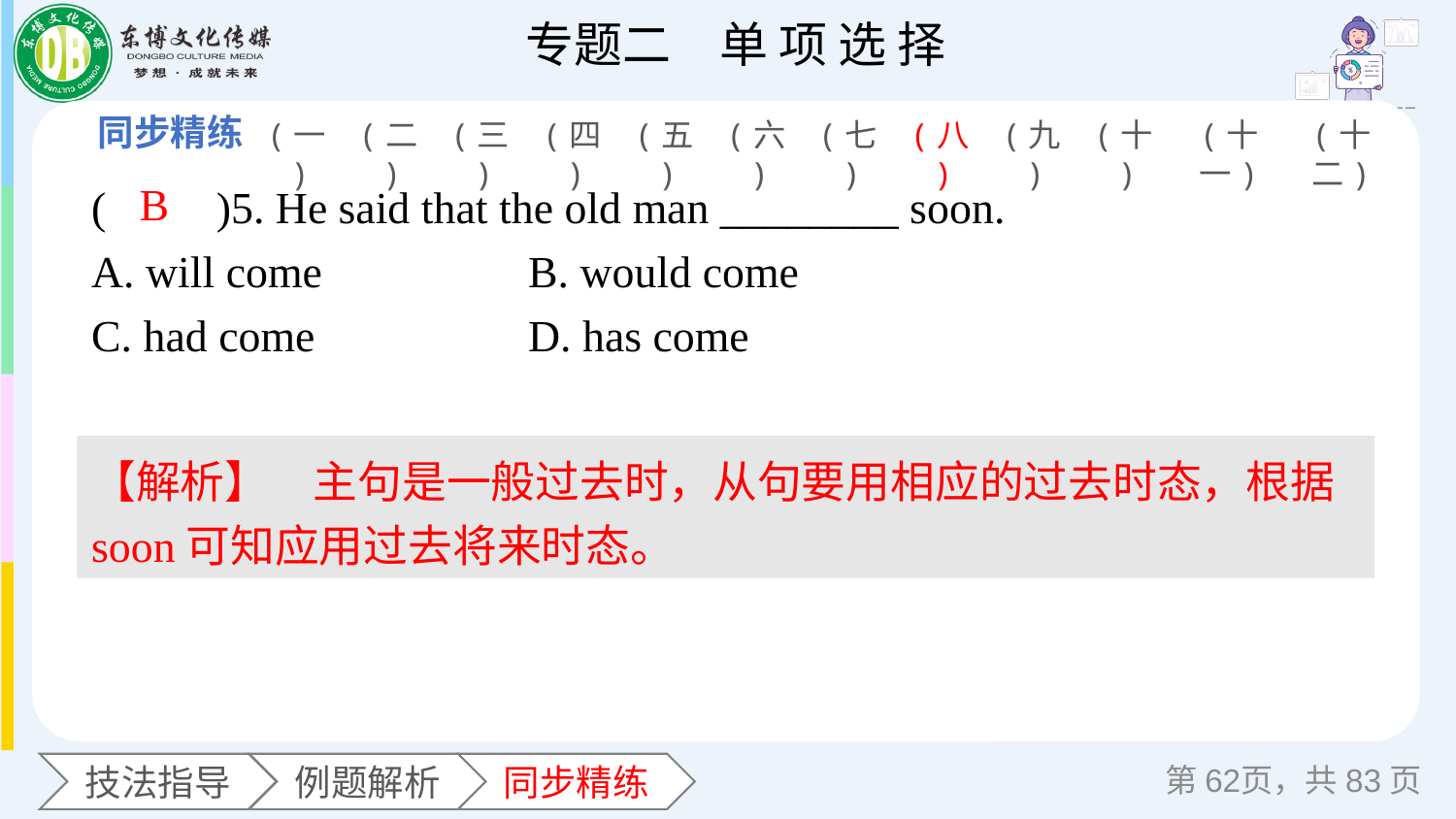

(一)
(二)
(三)
(四)
(五)
(六)
(七)
(八)
(九)
(十)
(十一)
(十二)
(　　)5. He said that the old man ________ soon.
A. will come    		B. would come
C. had come    		D. has come
B
【解析】　主句是一般过去时，从句要用相应的过去时态，根据soon可知应用过去将来时态。
第62页，共83页